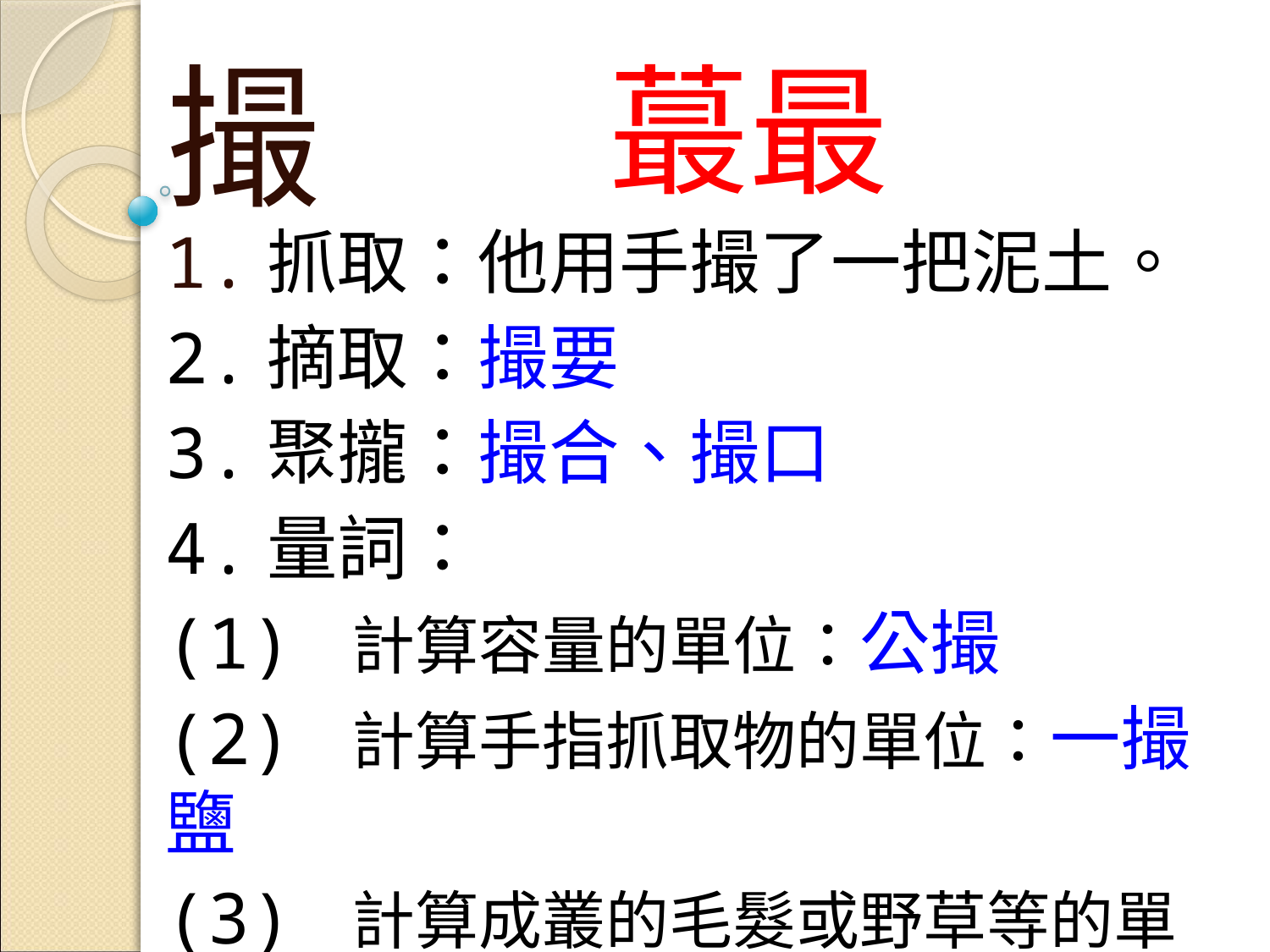

撮
# 蕞最
1.抓取：他用手撮了一把泥土。
2.摘取：撮要
3.聚攏：撮合、撮口
4.量詞：
(1) 計算容量的單位：公撮
(2) 計算手指抓取物的單位：一撮鹽
(3) 計算成叢的毛髮或野草等的單位：一撮頭髮